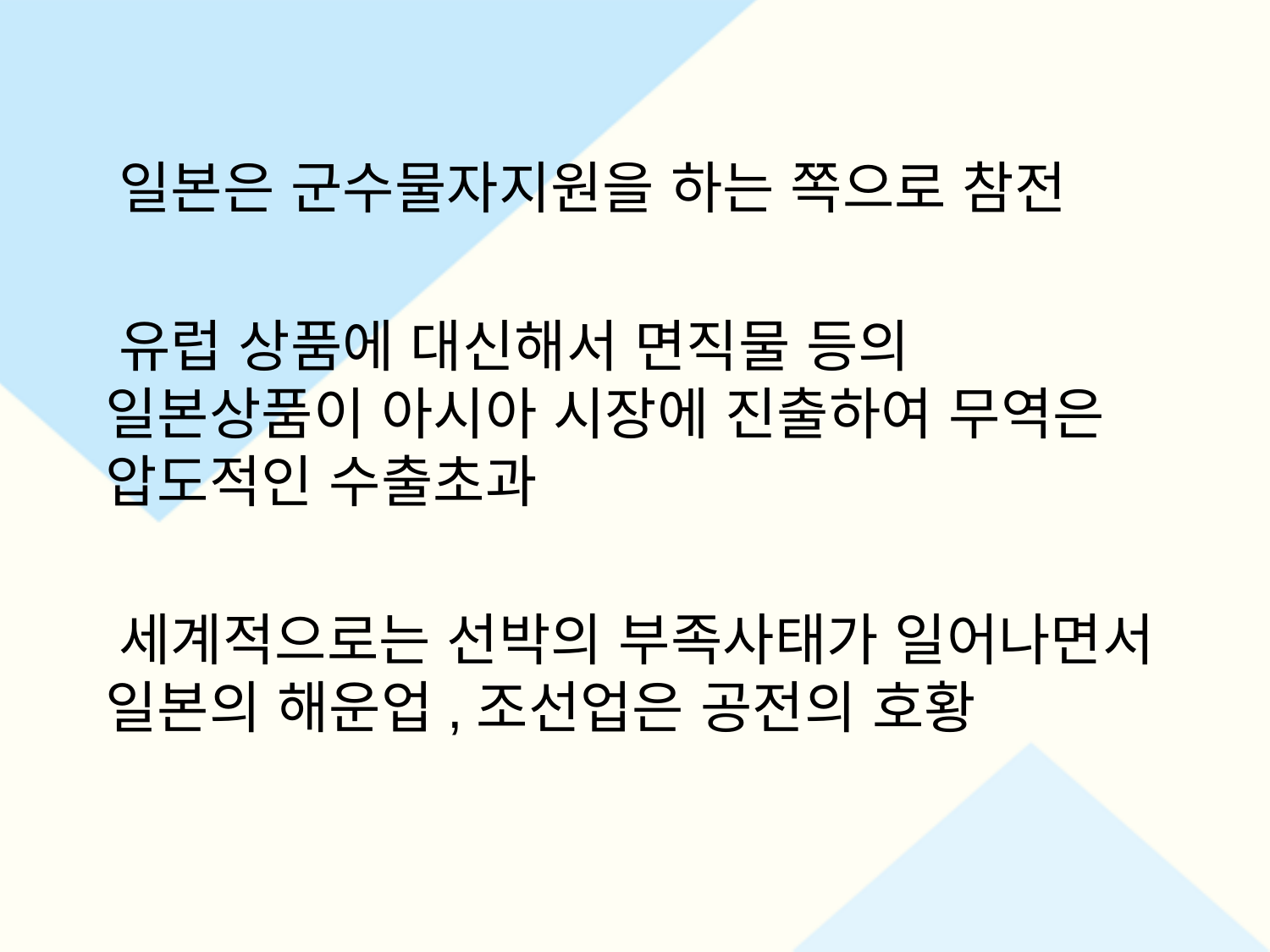

일본은 군수물자지원을 하는 쪽으로 참전

   유럽 상품에 대신해서 면직물 등의 일본상품이 아시아 시장에 진출하여 무역은 압도적인 수출초과

   세계적으로는 선박의 부족사태가 일어나면서 일본의 해운업,조선업은 공전의 호황